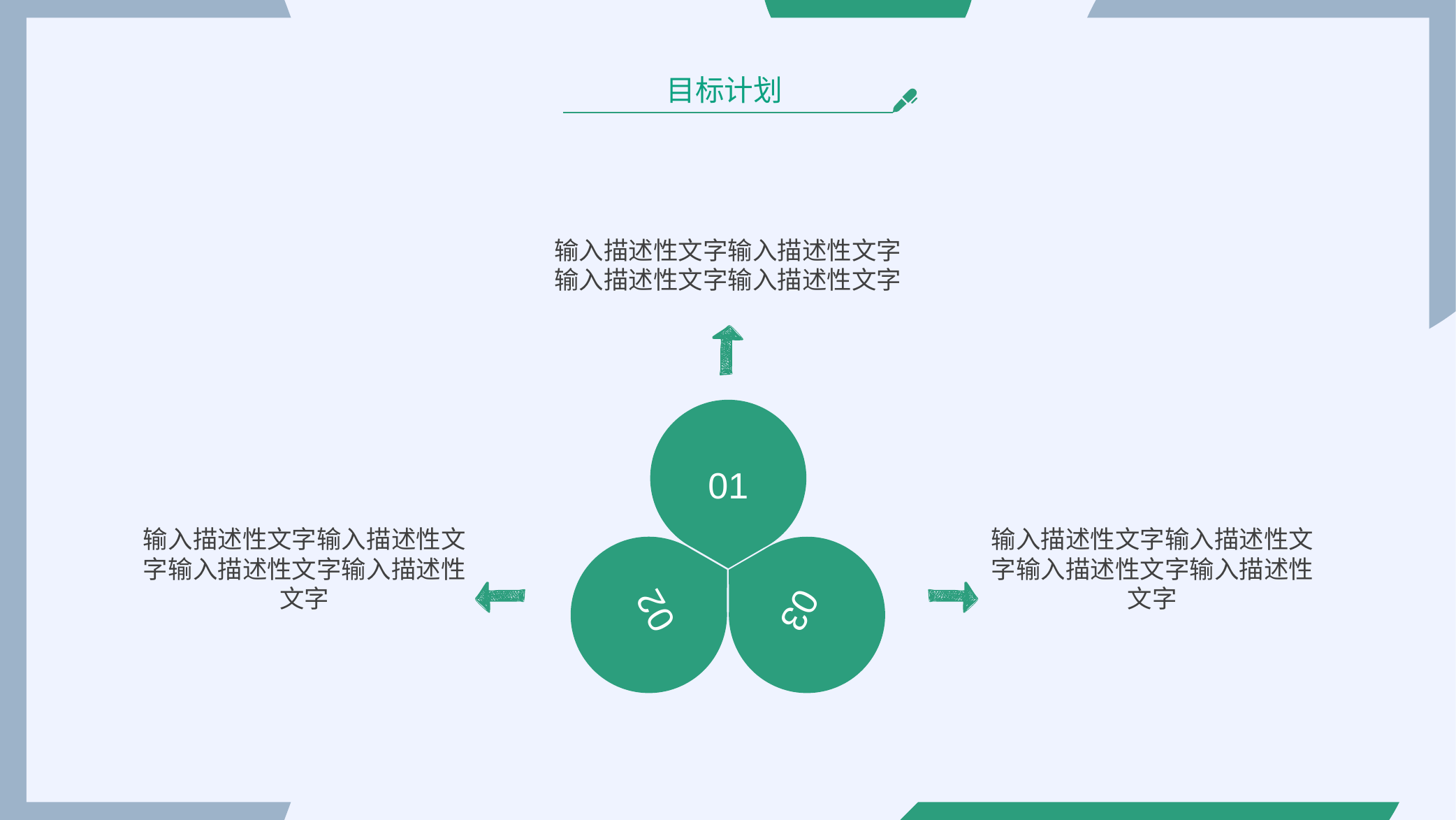

目标计划
输入描述性文字输入描述性文字
输入描述性文字输入描述性文字

01
输入描述性文字输入描述性文字输入描述性文字输入描述性文字
输入描述性文字输入描述性文字输入描述性文字输入描述性文字
02
03